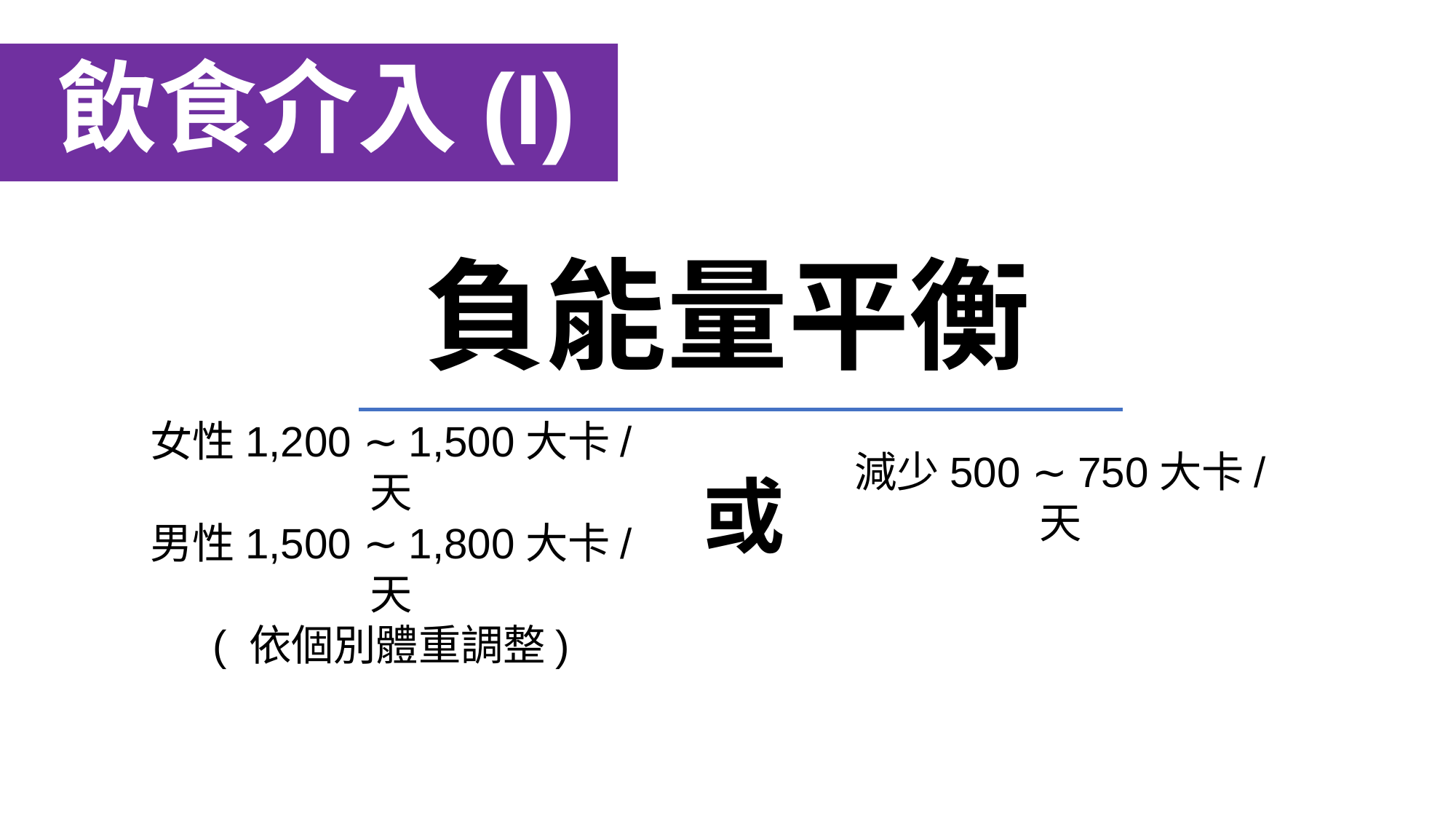

# 飲食介入(I)
負能量平衡
或
女性1,200 ∼ 1,500大卡/ 天
男性1,500 ∼ 1,800大卡/ 天
( 依個別體重調整)
減少500 ∼ 750大卡/ 天